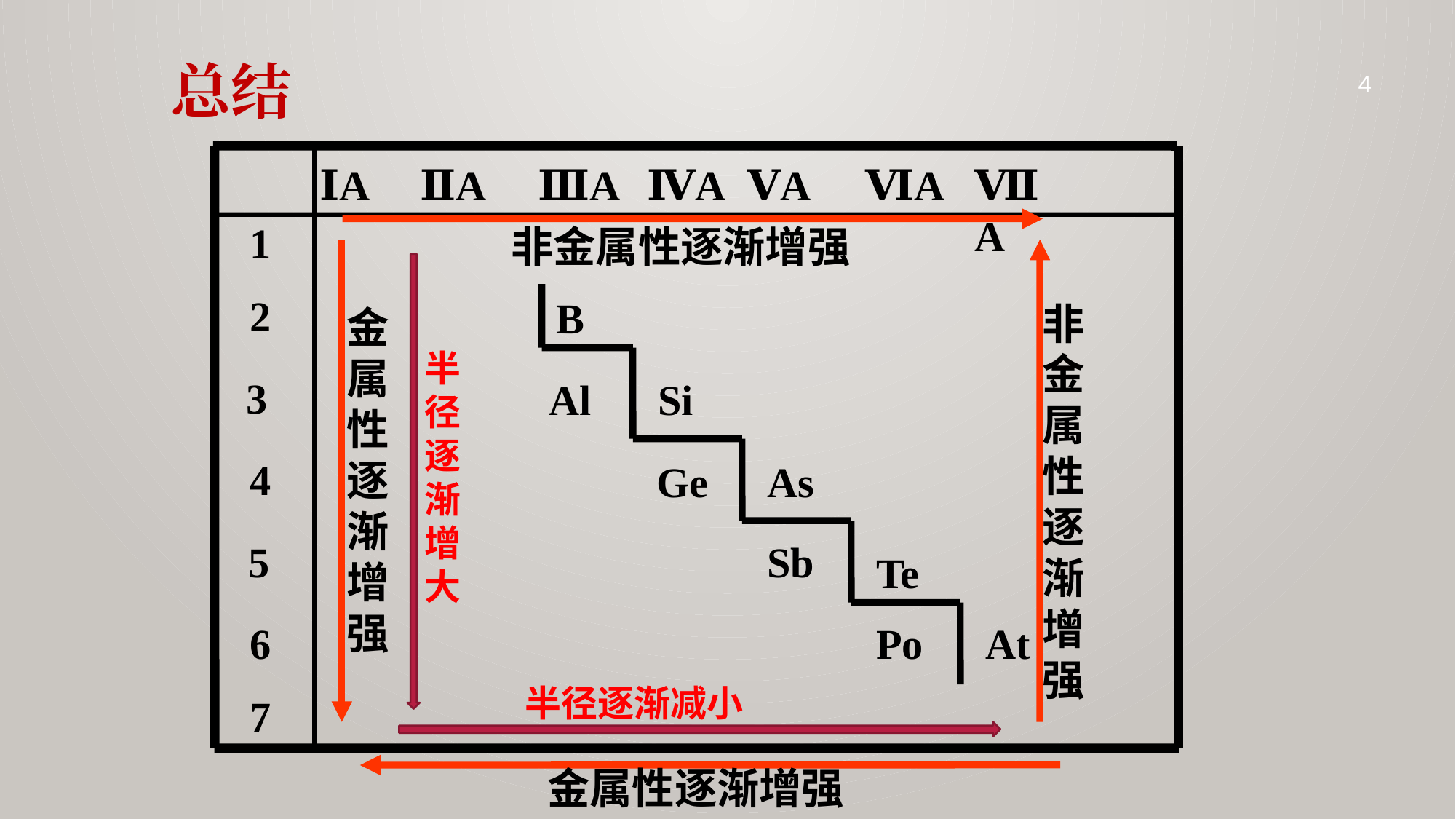

总结
4

ⅠA
ⅡA
ⅢA
ⅣA
ⅤA
ⅥA
ⅦA

  1

非金属性逐渐增强

    非金属性逐渐增强

  2

B
金属性逐渐增强
半径逐渐增大

  3
 Al
 Si

  4
Ge
 As

 5
 Sb
 Te

  6
 Po
 At
半径逐渐减小
  7

    金属性逐渐增强